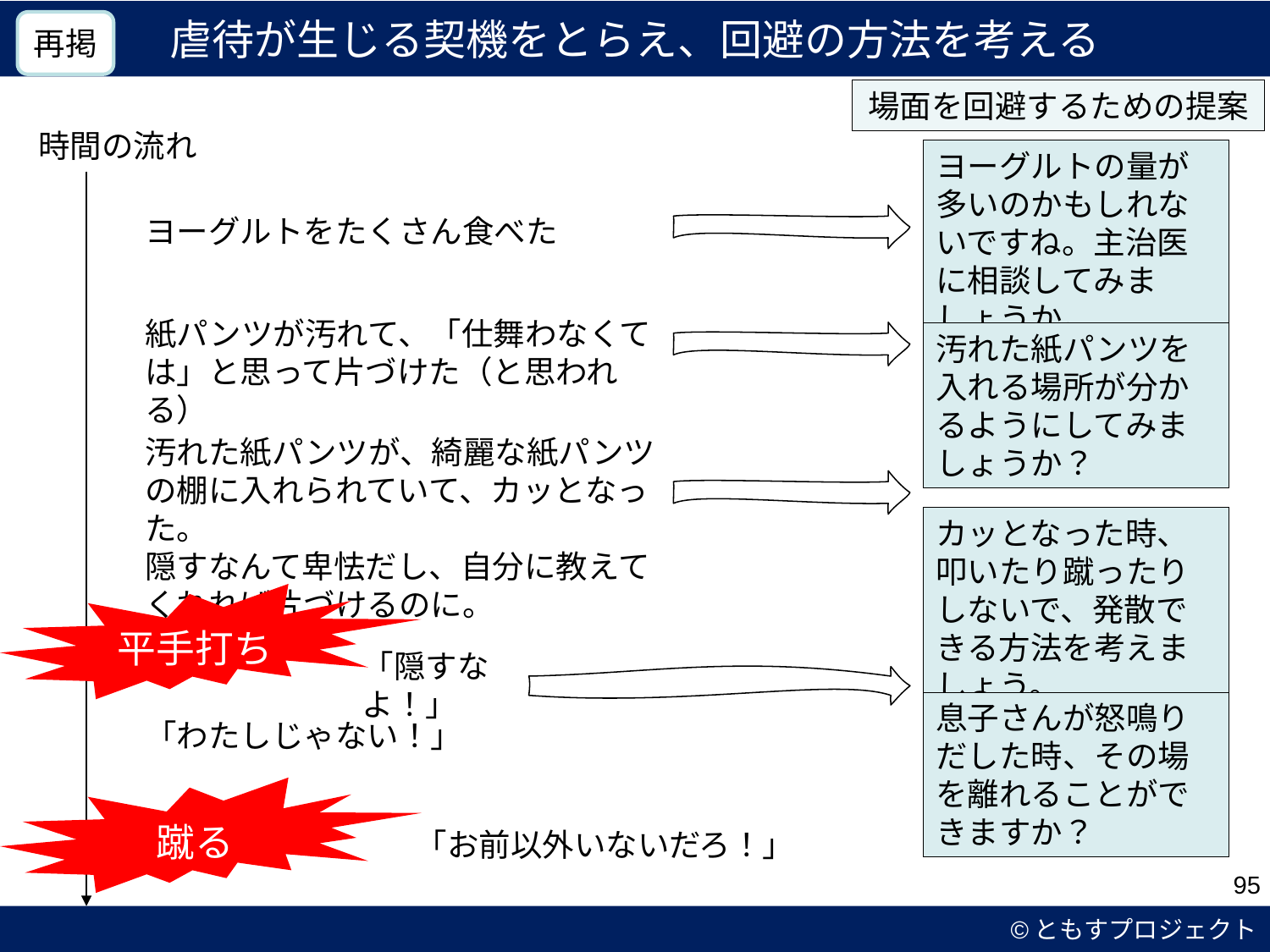

虐待が生じる契機をとらえ、回避の方法を考える
再掲
場面を回避するための提案

時間の流れ
ヨーグルトの量が多いのかもしれないですね。主治医に相談してみましょうか。
ヨーグルトをたくさん食べた

紙パンツが汚れて、「仕舞わなくては」と思って片づけた（と思われる）
汚れた紙パンツを入れる場所が分かるようにしてみましょうか？

汚れた紙パンツが、綺麗な紙パンツの棚に入れられていて、カッとなった。
隠すなんて卑怯だし、自分に教えてくれれば片づけるのに。

カッとなった時、叩いたり蹴ったりしないで、発散できる方法を考えましょう。
平手打ち
「隠すなよ！」
息子さんが怒鳴りだした時、その場を離れることができますか？
「わたしじゃない！」
蹴る
「お前以外いないだろ！」
95
©ともすプロジェクト
95